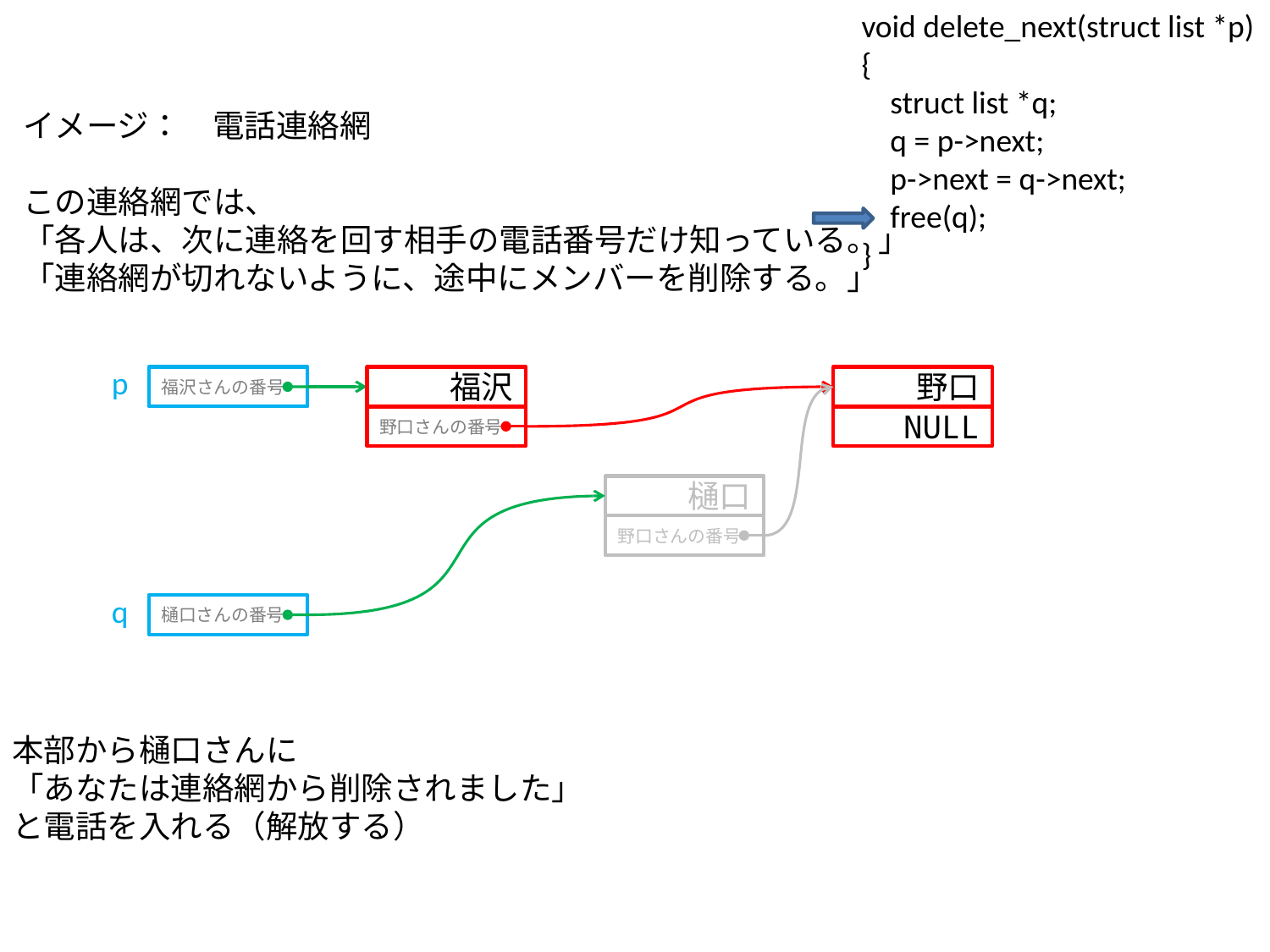

void delete_next(struct list *p)
{
    struct list *q;
    q = p->next;
    p->next = q->next;
    free(q);
}

イメージ：　電話連絡網

この連絡網では、
「各人は、次に連絡を回す相手の電話番号だけ知っている。」
「連絡網が切れないように、途中にメンバーを削除する。」

p
福沢さんの番号
福沢
野口
野口さんの番号
NULL
樋口
野口さんの番号
q
樋口さんの番号
本部から樋口さんに
「あなたは連絡網から削除されました」
と電話を入れる（解放する）